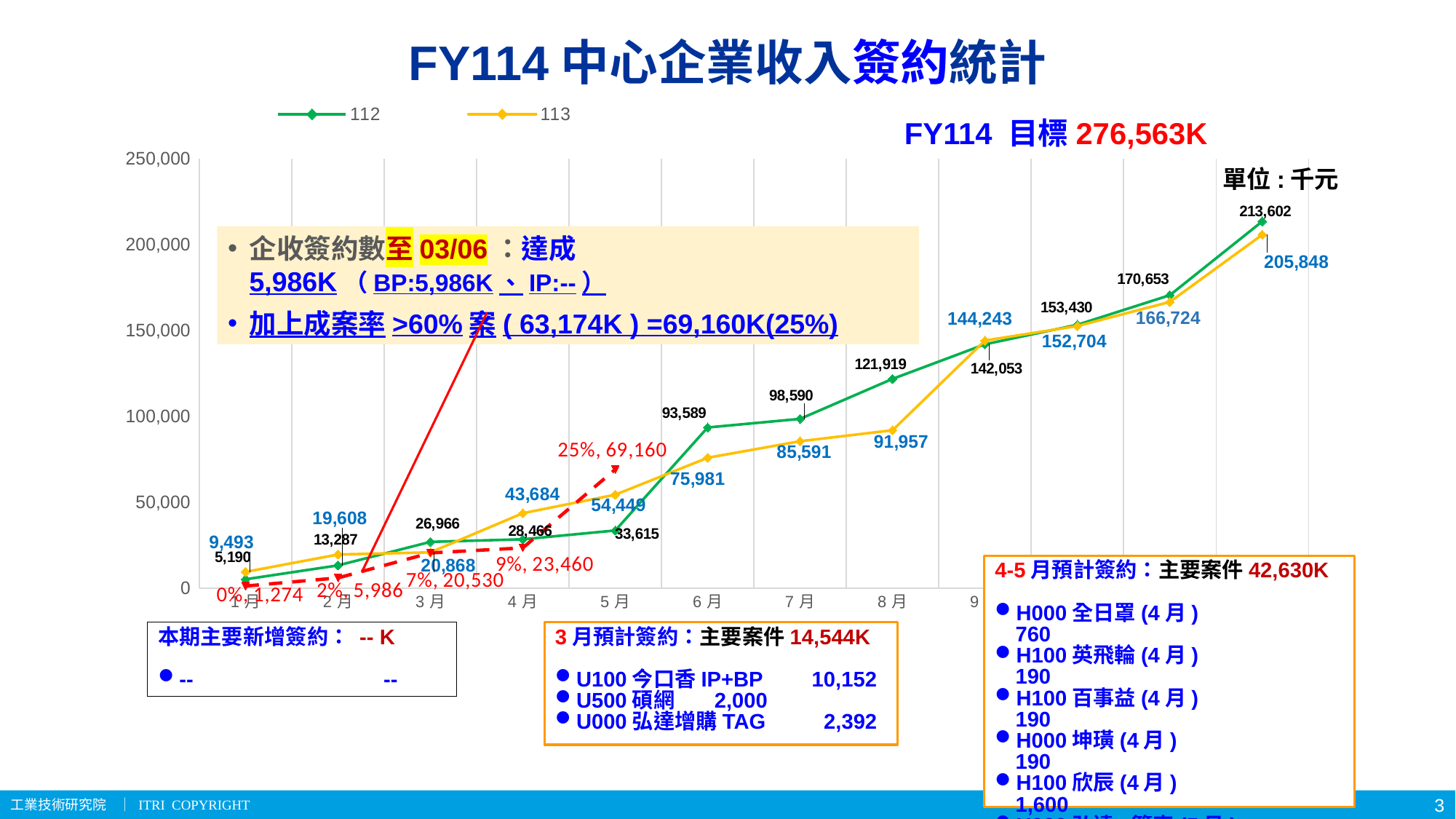

# FY114中心企業收入簽約統計

[unsupported chart]

FY114 目標276,563K
單位:千元
企收簽約數至03/06：達成5,986K（BP:5,986K、IP:--）
加上成案率>60%案( 63,174K ) =69,160K(25%)
4-5月預計簽約：主要案件42,630K

H000全日罩(4月)	              760
H100英飛輪(4月)	              190
H100百事益(4月)	              190
H000坤璜(4月)	              190
H100欣辰(4月)	           1,600
U000弘達-籠車(5月)           6,000
S200中光電(5月)IP+BP   36,000
S200奧圖碼(5月)	           2,800
H100旳蔓(5月)	               900
本期主要新增簽約： -- K

--	                --
3月預計簽約：主要案件14,544K

U100今口香IP+BP	   10,152
U500碩網	     2,000
U000弘達增購TAG	     2,392